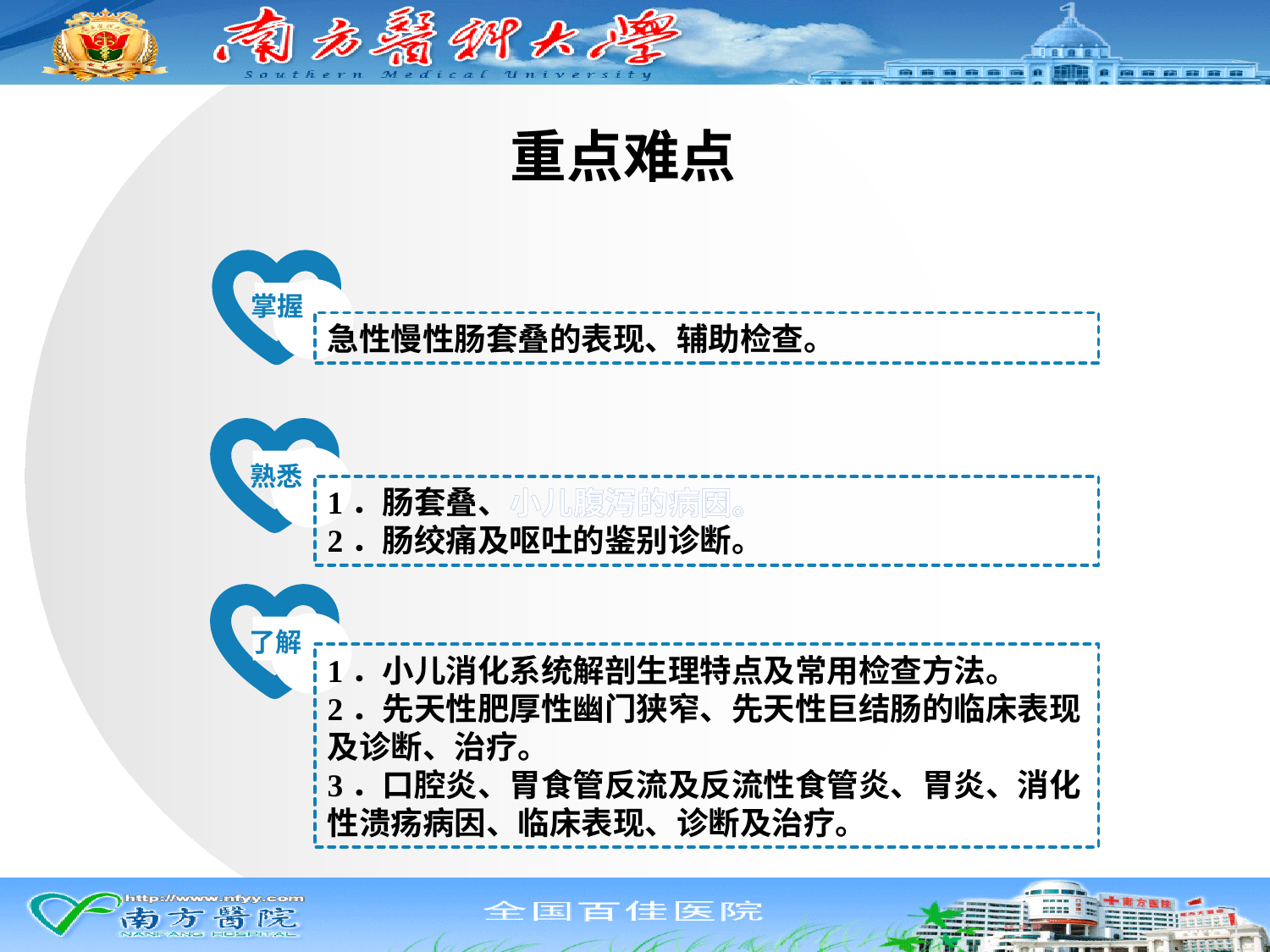

# 重点难点

掌握
急性慢性肠套叠的表现、辅助检查。

熟悉
1．肠套叠、小儿腹泻的病因。
2．肠绞痛及呕吐的鉴别诊断。

了解
1．小儿消化系统解剖生理特点及常用检查方法。
2．先天性肥厚性幽门狭窄、先天性巨结肠的临床表现及诊断、治疗。
3．口腔炎、胃食管反流及反流性食管炎、胃炎、消化性溃疡病因、临床表现、诊断及治疗。